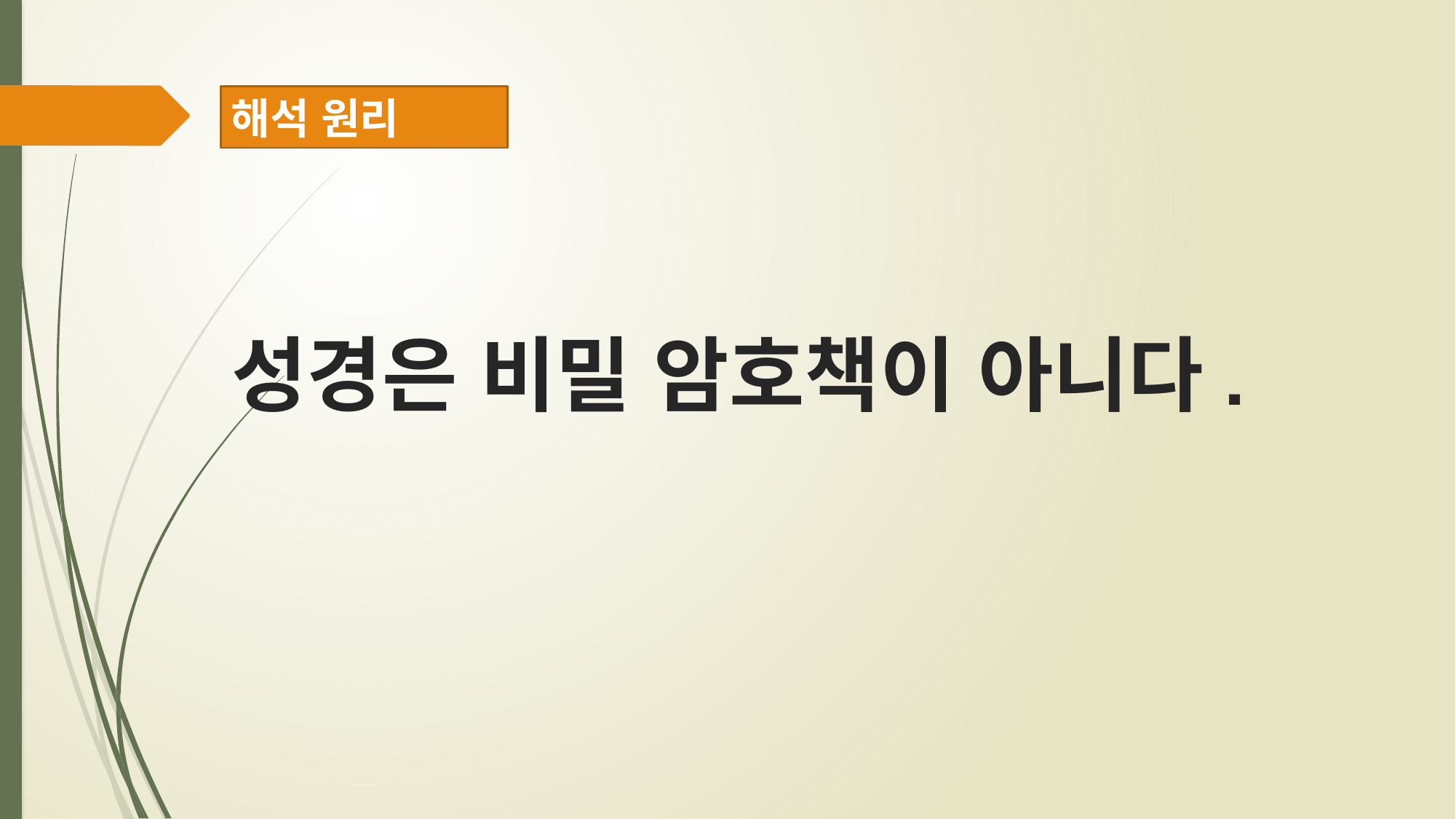

해석 원리
# 성경은 비밀 암호책이 아니다.